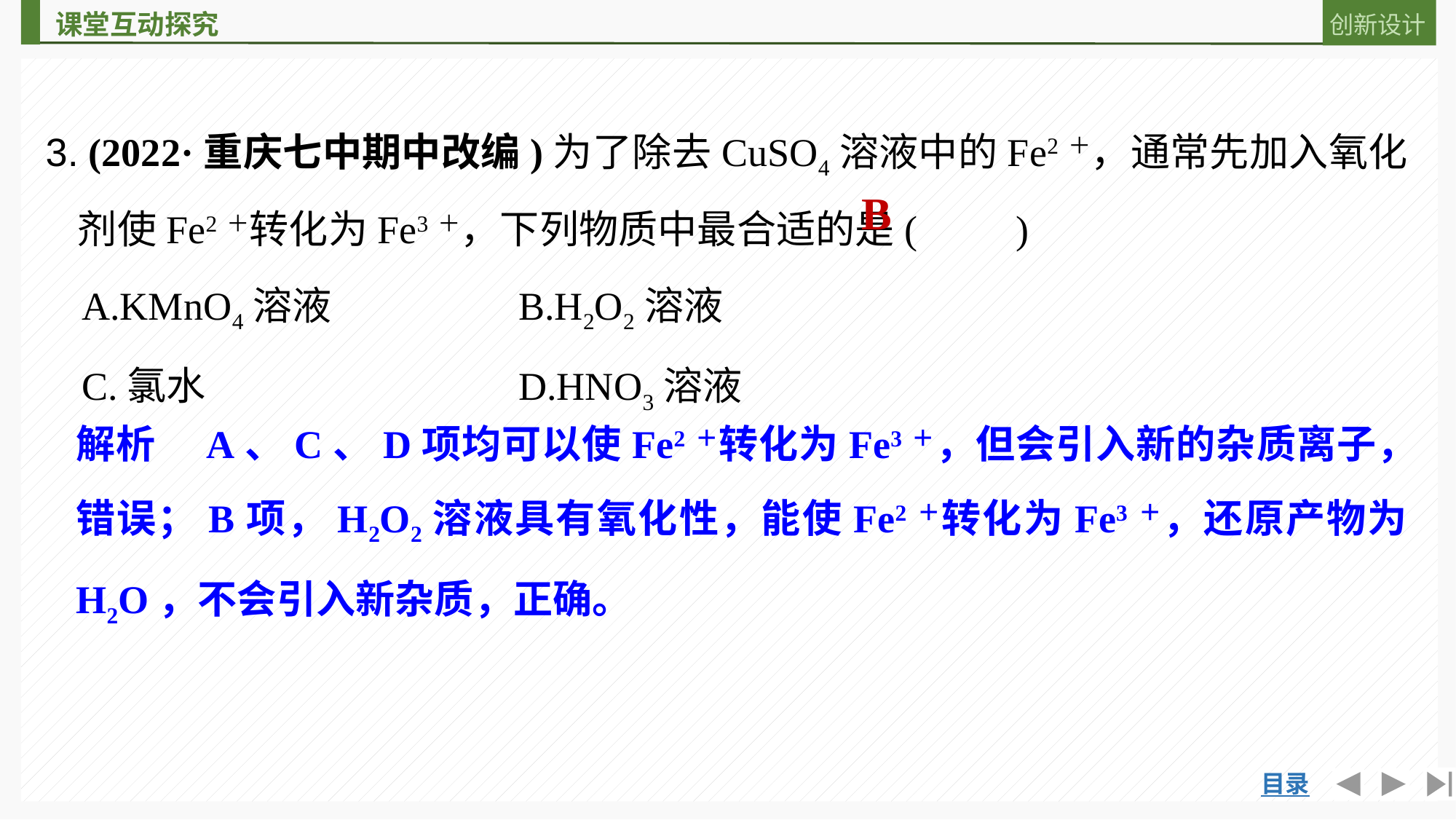

3. (2022·重庆七中期中改编)为了除去CuSO4溶液中的Fe2＋，通常先加入氧化剂使Fe2＋转化为Fe3＋，下列物质中最合适的是(　　)
B
A.KMnO4溶液  			B.H2O2溶液
C.氯水  			D.HNO3溶液
解析　A、C、D项均可以使Fe2＋转化为Fe3＋，但会引入新的杂质离子，错误；B项，H2O2溶液具有氧化性，能使Fe2＋转化为Fe3＋，还原产物为H2O，不会引入新杂质，正确。